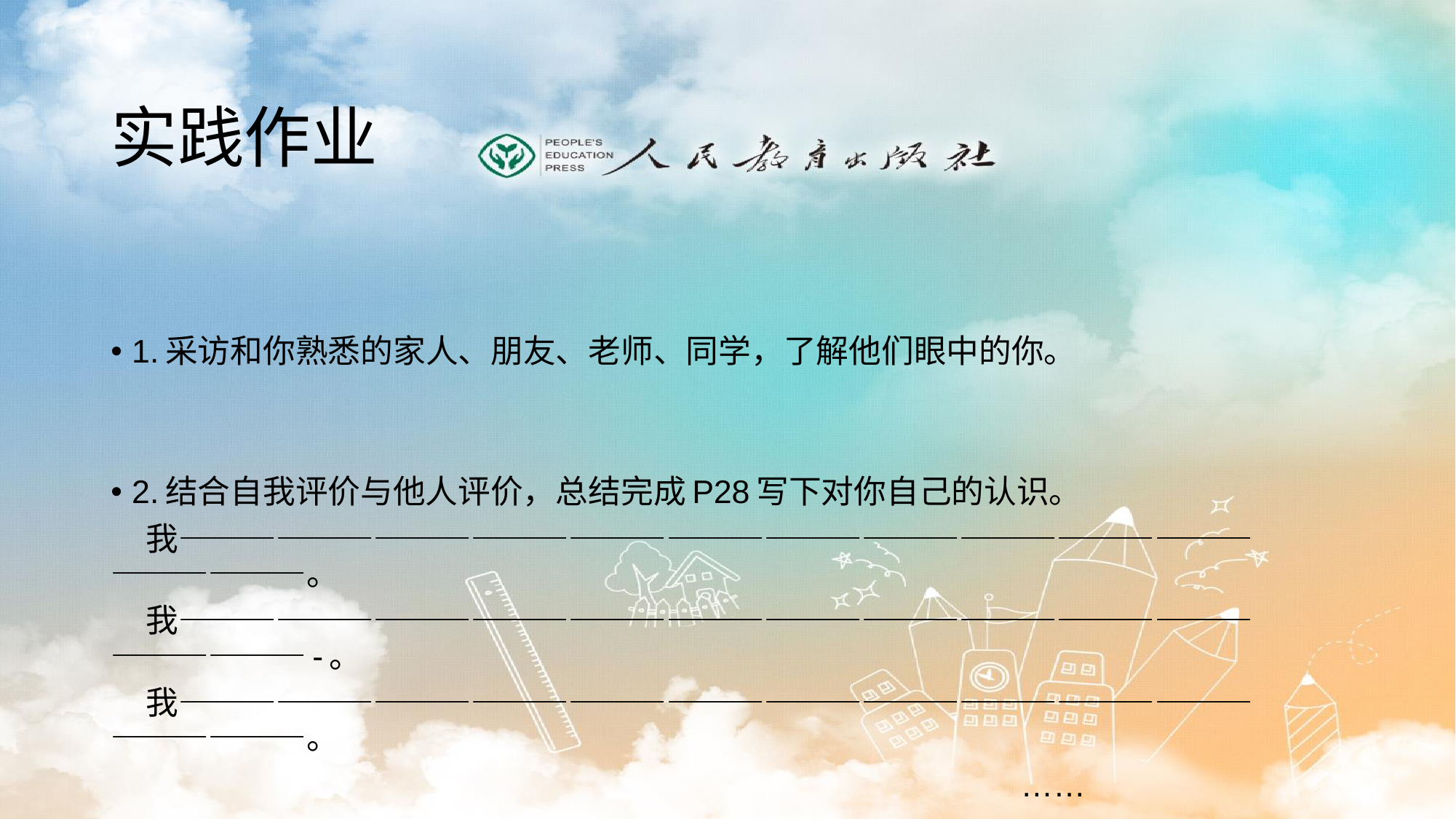

# 实践作业
1.采访和你熟悉的家人、朋友、老师、同学，了解他们眼中的你。

2.结合自我评价与他人评价，总结完成P28写下对你自己的认识。
    我———————————————————————————————————————。
    我———————————————————————————————————————-。
    我———————————————————————————————————————。
                                                                                                    ……